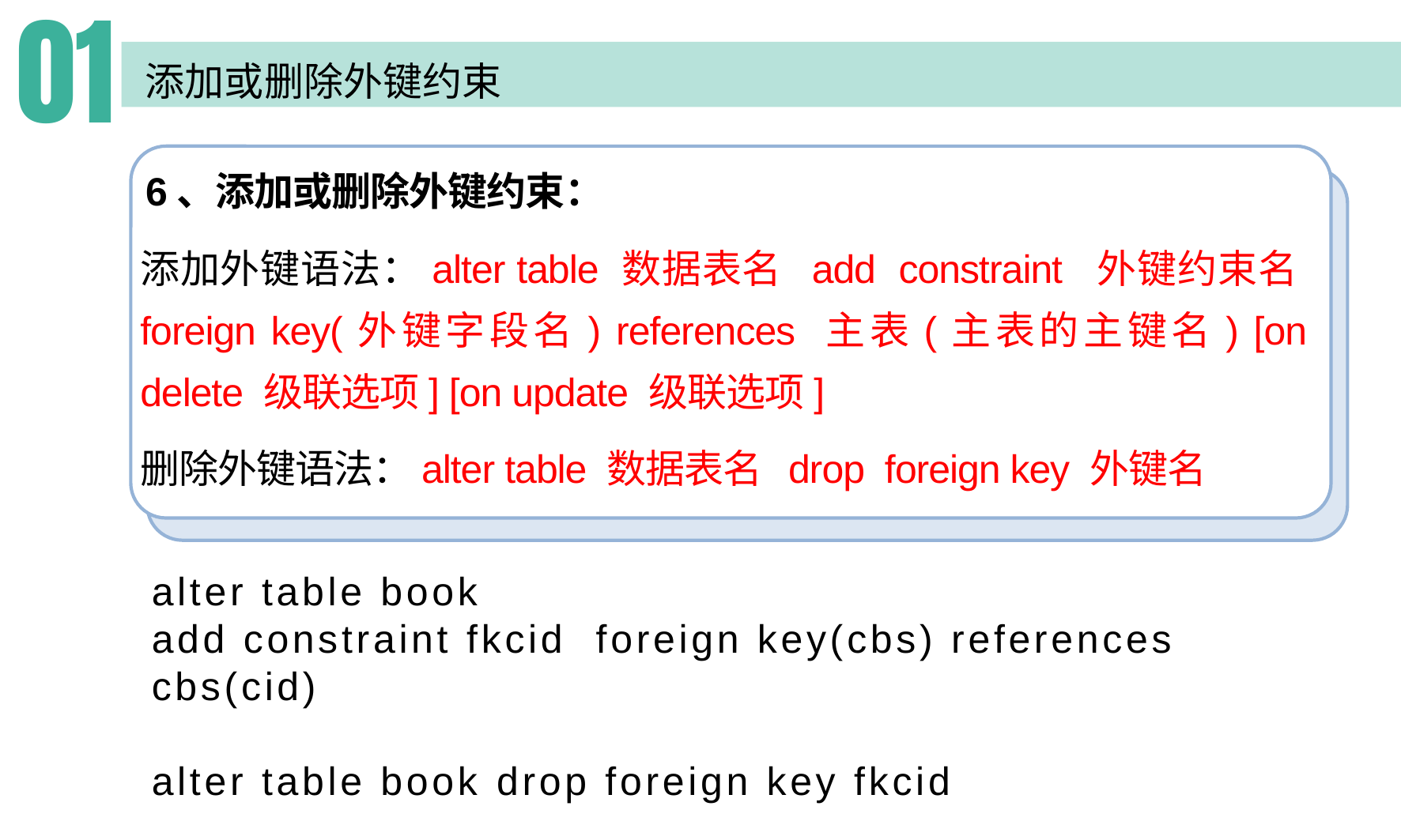

01

添加或删除外键约束

6、添加或删除外键约束：
添加外键语法：alter table 数据表名  add  constraint  外键约束名  foreign key(外键字段名) references 主表(主表的主键名) [on delete 级联选项] [on update 级联选项]
删除外键语法：alter table 数据表名  drop  foreign key 外键名
alter table book
add constraint fkcid  foreign key(cbs) references cbs(cid)

alter table book drop foreign key fkcid